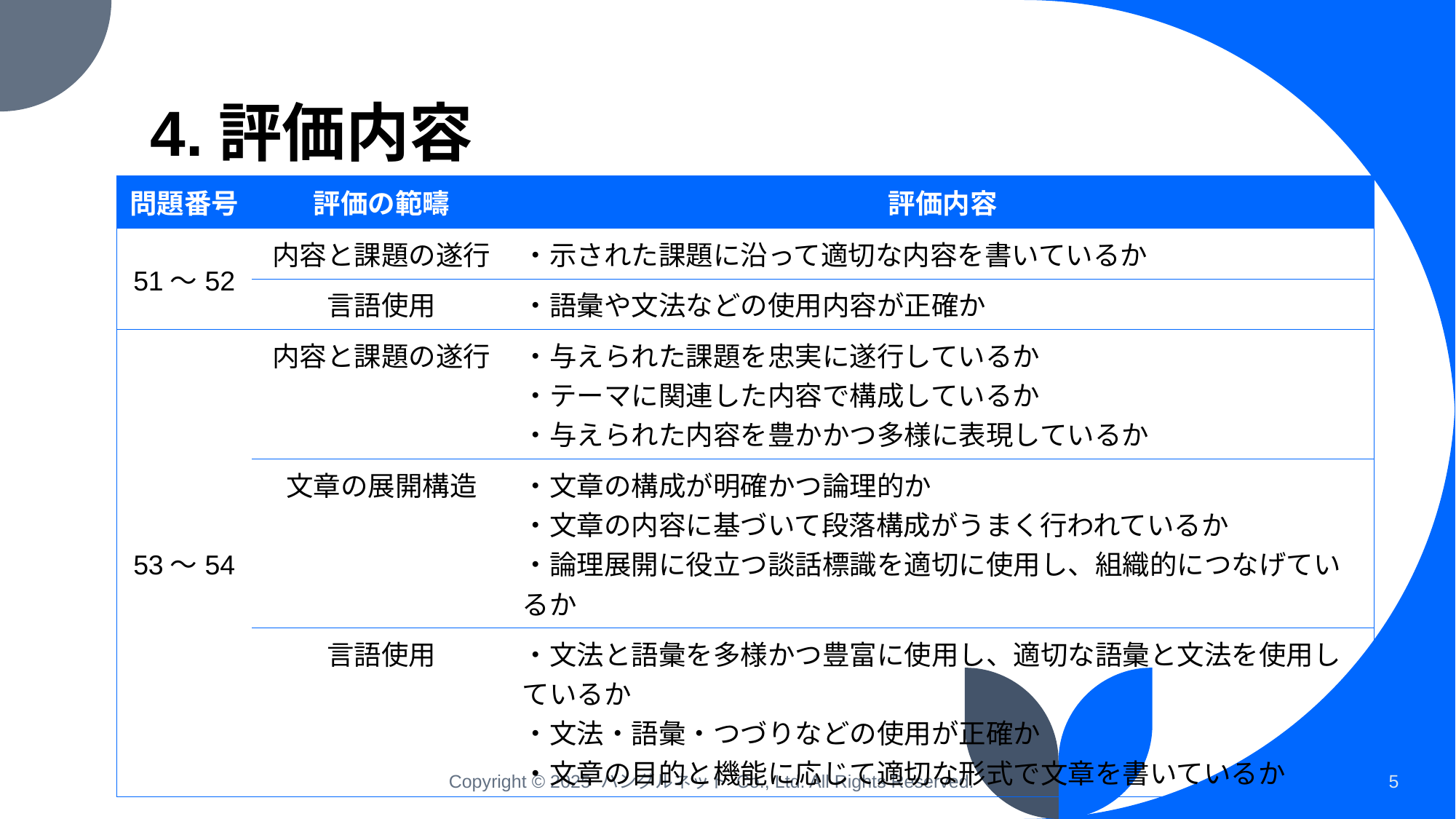

# 4.評価内容
| 問題番号 | 評価の範疇 | 評価内容 |
| --- | --- | --- |
| 51～52 | 内容と課題の遂行 | ・示された課題に沿って適切な内容を書いているか |
|  | 言語使用 | ・語彙や文法などの使用内容が正確か |
| 53～54 | 内容と課題の遂行 | ・与えられた課題を忠実に遂行しているか ・テーマに関連した内容で構成しているか ・与えられた内容を豊かかつ多様に表現しているか |
|  | 文章の展開構造 | ・文章の構成が明確かつ論理的か ・文章の内容に基づいて段落構成がうまく行われているか ・論理展開に役立つ談話標識を適切に使用し、組織的につなげているか |
|  | 言語使用 | ・文法と語彙を多様かつ豊富に使用し、適切な語彙と文法を使用しているか ・文法・語彙・つづりなどの使用が正確か ・文章の目的と機能に応じて適切な形式で文章を書いているか |
Copyright © 2025 ハングルネット Co., Ltd. All Rights Reserved.
5